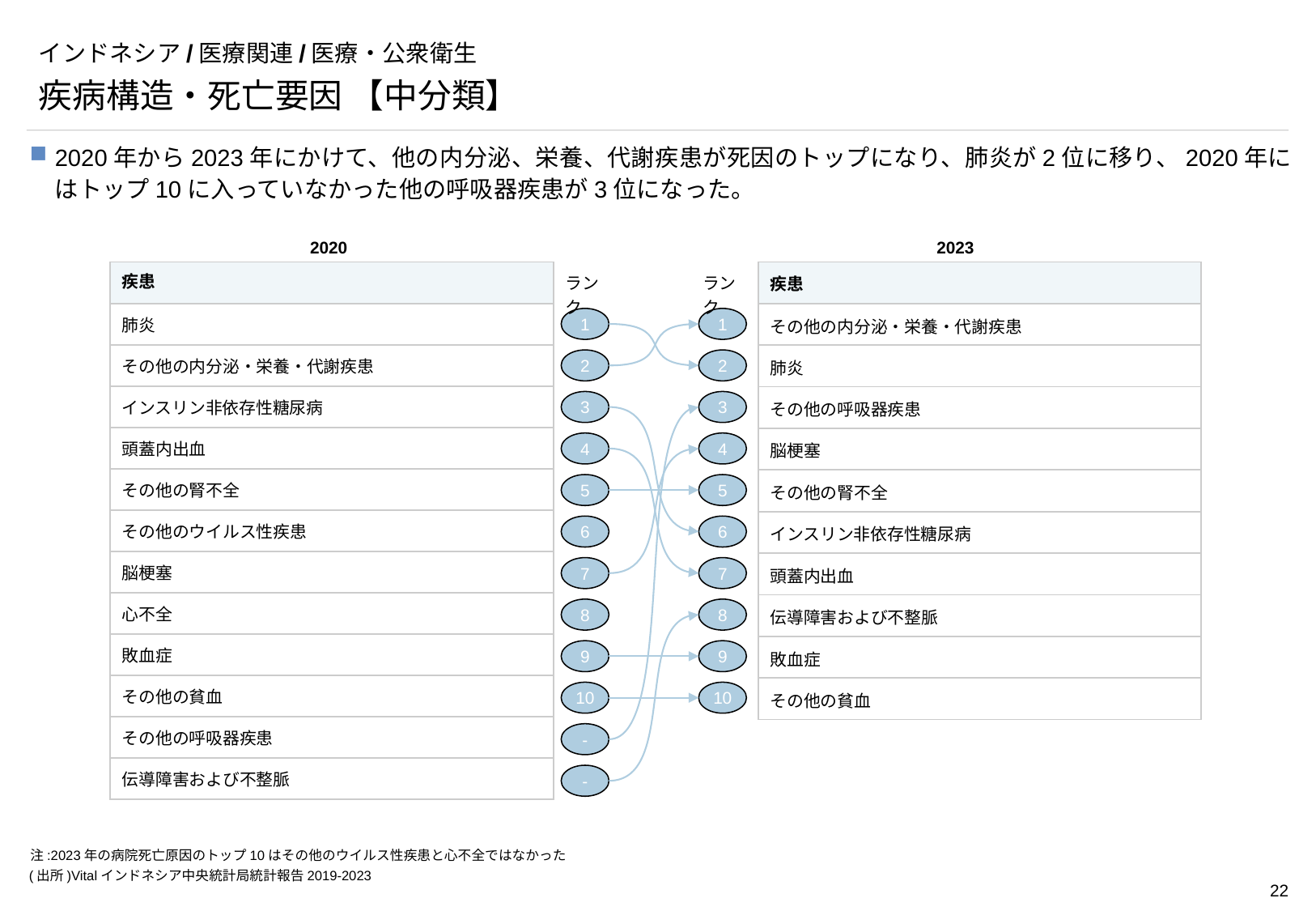

# インドネシア/医療関連/医療・公衆衛生
疾病構造・死亡要因 【中分類】
2020年から2023年にかけて、他の内分泌、栄養、代謝疾患が死因のトップになり、肺炎が2位に移り、2020年にはトップ10に入っていなかった他の呼吸器疾患が3位になった。
2020
2023
| 疾患 |
| --- |
| 肺炎 |
| その他の内分泌・栄養・代謝疾患 |
| インスリン非依存性糖尿病 |
| 頭蓋内出血 |
| その他の腎不全 |
| その他のウイルス性疾患 |
| 脳梗塞 |
| 心不全 |
| 敗血症 |
| その他の貧血 |
| その他の呼吸器疾患 |
| 伝導障害および不整脈 |
| 疾患 |
| --- |
| その他の内分泌・栄養・代謝疾患 |
| 肺炎 |
| その他の呼吸器疾患 |
| 脳梗塞 |
| その他の腎不全 |
| インスリン非依存性糖尿病 |
| 頭蓋内出血 |
| 伝導障害および不整脈 |
| 敗血症 |
| その他の貧血 |
ランク
ランク
1
1
2
2
3
3
4
4
5
5
6
6
7
7
8
8
9
9
10
10
-
-
注:2023年の病院死亡原因のトップ10はその他のウイルス性疾患と心不全ではなかった
(出所)Vitalインドネシア中央統計局統計報告2019-2023